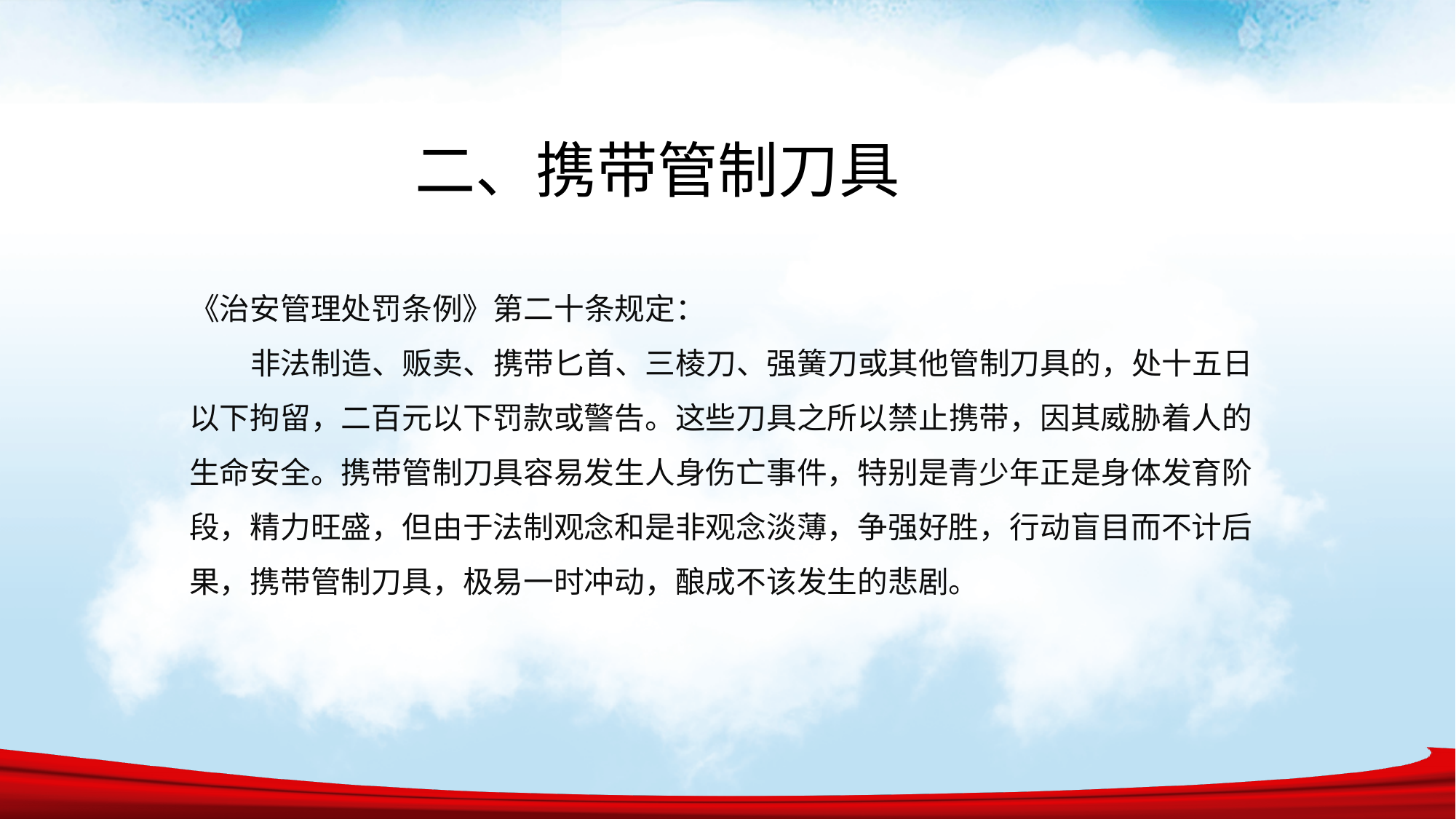

二、携带管制刀具
《治安管理处罚条例》第二十条规定：
        非法制造、贩卖、携带匕首、三棱刀、强簧刀或其他管制刀具的，处十五日以下拘留，二百元以下罚款或警告。这些刀具之所以禁止携带，因其威胁着人的生命安全。携带管制刀具容易发生人身伤亡事件，特别是青少年正是身体发育阶段，精力旺盛，但由于法制观念和是非观念淡薄，争强好胜，行动盲目而不计后果，携带管制刀具，极易一时冲动，酿成不该发生的悲剧。